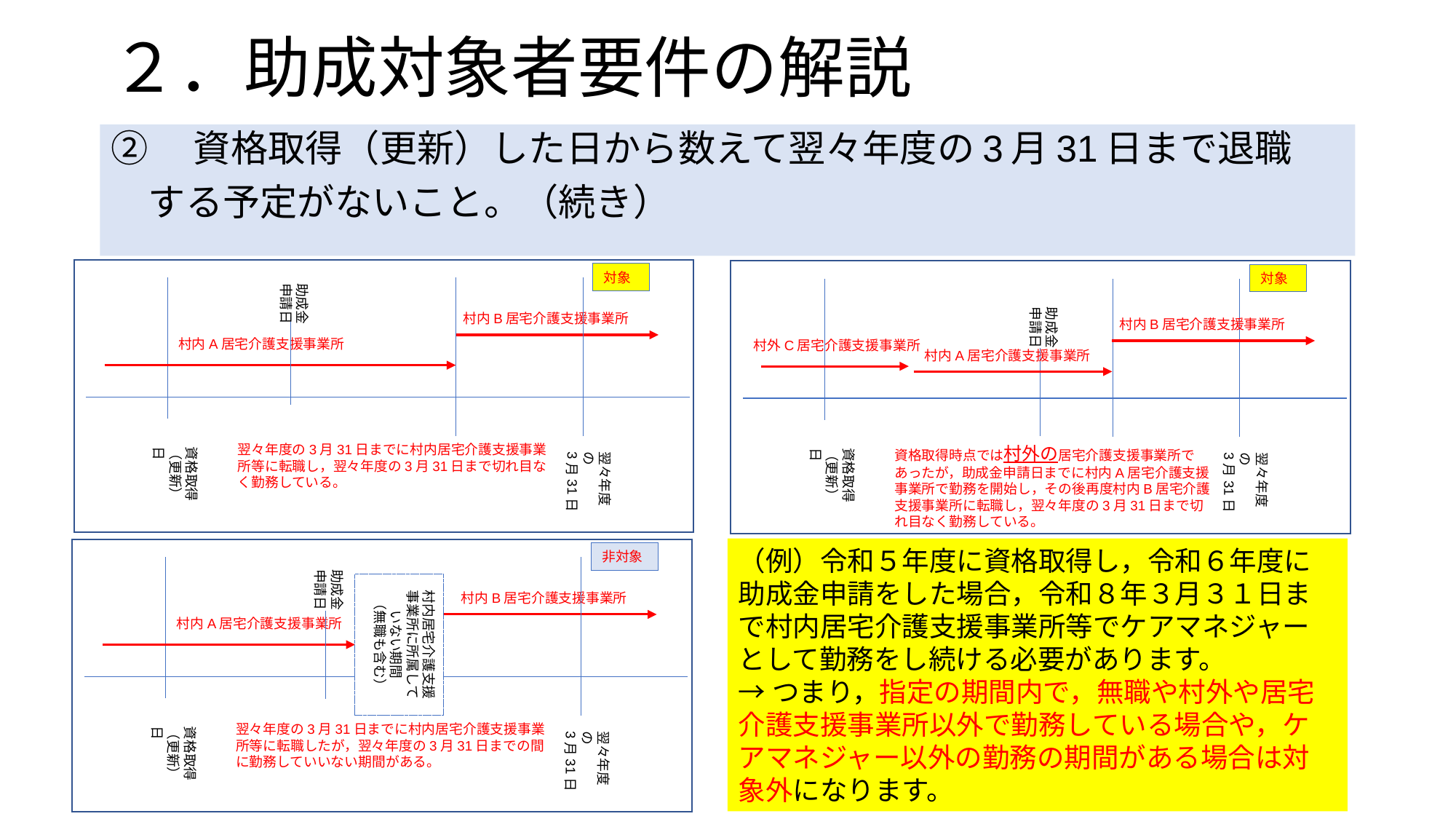

# ２．助成対象者要件の解説
②　資格取得（更新）した日から数えて翌々年度の3月31日まで退職
　する予定がないこと。（続き）

対象
翌々年度の3月31日までに村内居宅介護支援事業所等に転職し，翌々年度の3月31日まで切れ目なく勤務している。
資格取得
（更新）日
翌々年度の
3月31日
村内B居宅介護支援事業所
村内A居宅介護支援事業所

対象
資格取得時点では村外の居宅介護支援事業所であったが，助成金申請日までに村内A居宅介護支援事業所で勤務を開始し，その後再度村内B居宅介護支援事業所に転職し，翌々年度の3月31日まで切れ目なく勤務している。
資格取得
（更新）日
翌々年度の
3月31日
村外C居宅介護支援事業所
助成金
申請日
助成金
申請日
村内B居宅介護支援事業所
村内A居宅介護支援事業所
（例）令和５年度に資格取得し，令和６年度に助成金申請をした場合，令和８年３月３１日まで村内居宅介護支援事業所等でケアマネジャーとして勤務をし続ける必要があります。
→つまり，指定の期間内で，無職や村外や居宅介護支援事業所以外で勤務している場合や，ケアマネジャー以外の勤務の期間がある場合は対象外になります。

非対象
翌々年度の3月31日までに村内居宅介護支援事業所等に転職したが，翌々年度の3月31日までの間に勤務していいない期間がある。
資格取得
（更新）日
翌々年度の
3月31日
村内B居宅介護支援事業所
村内A居宅介護支援事業所
助成金
申請日
村内居宅介護支援
事業所に所属していない期間
（無職も含む）